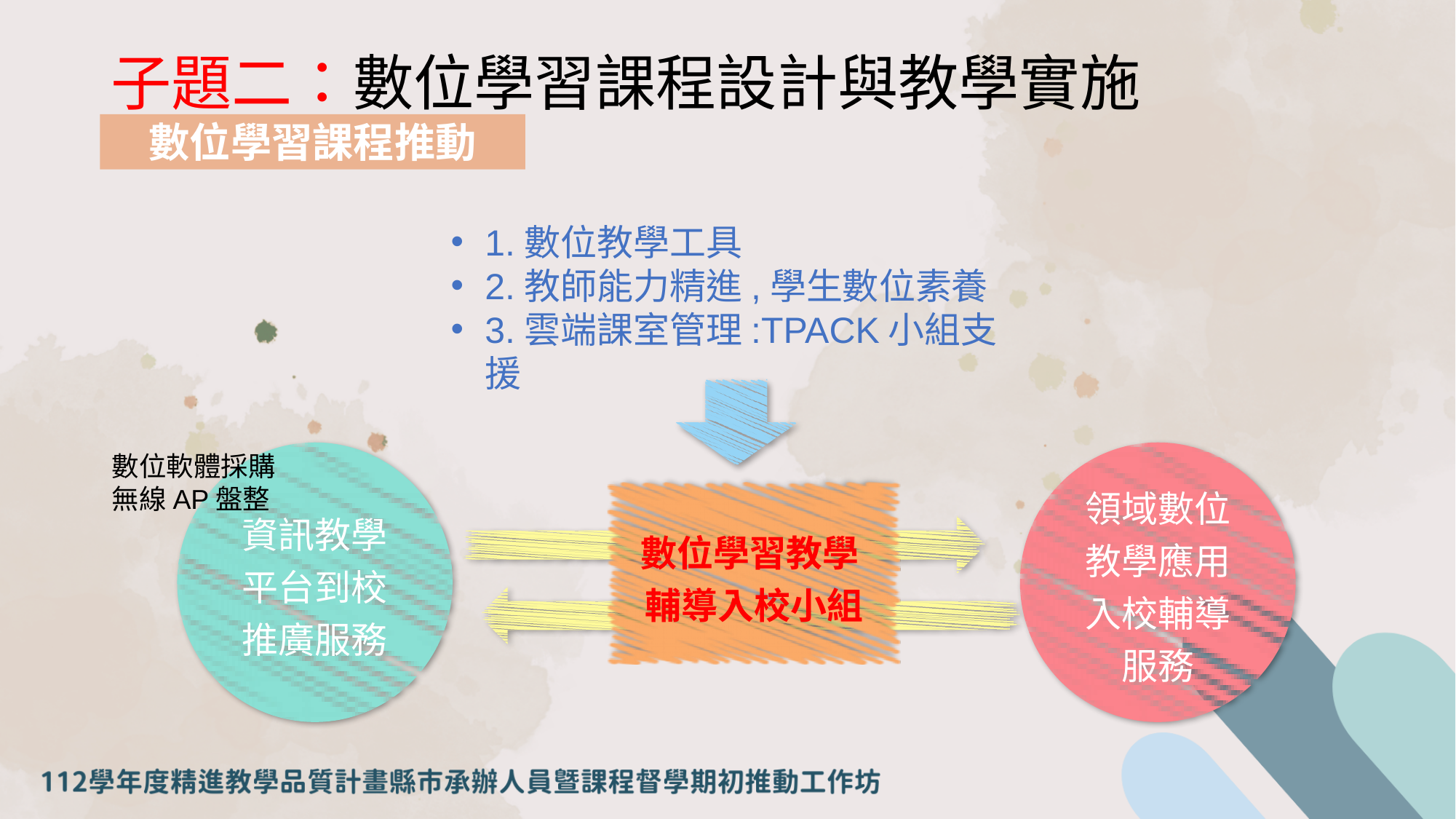

# 子題二：數位學習課程設計與教學實施
數位學習課程推動
1.數位教學工具
2.教師能力精進,學生數位素養
3.雲端課室管理:TPACK小組支援

資訊教學平台到校推廣服務
領域數位教學應用入校輔導服務
數位軟體採購
無線AP盤整
數位學習教學  輔導入校小組